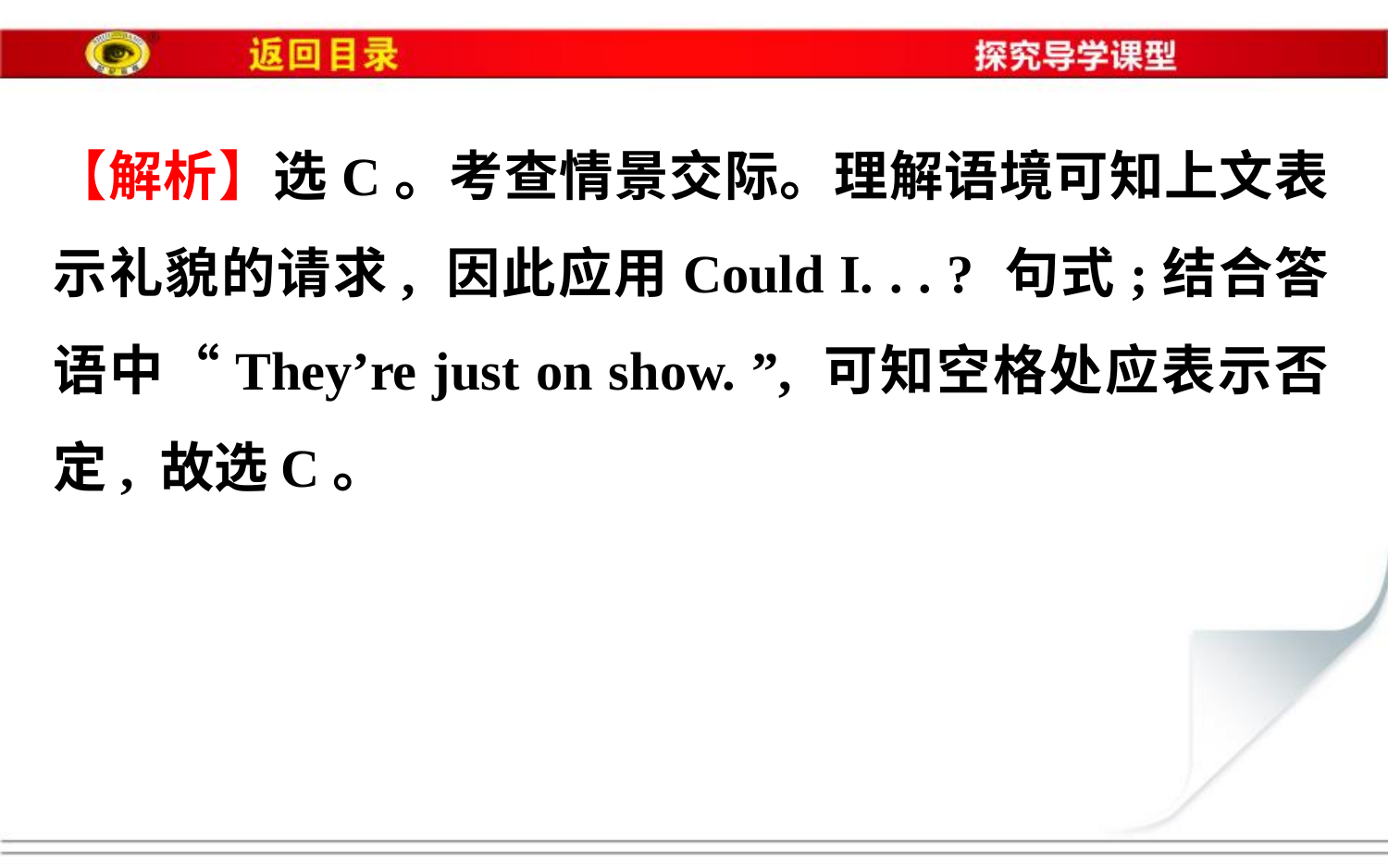

【解析】选C。考查情景交际。理解语境可知上文表示礼貌的请求, 因此应用Could I. . . ? 句式;结合答语中“They’re just on show. ”, 可知空格处应表示否定, 故选C。